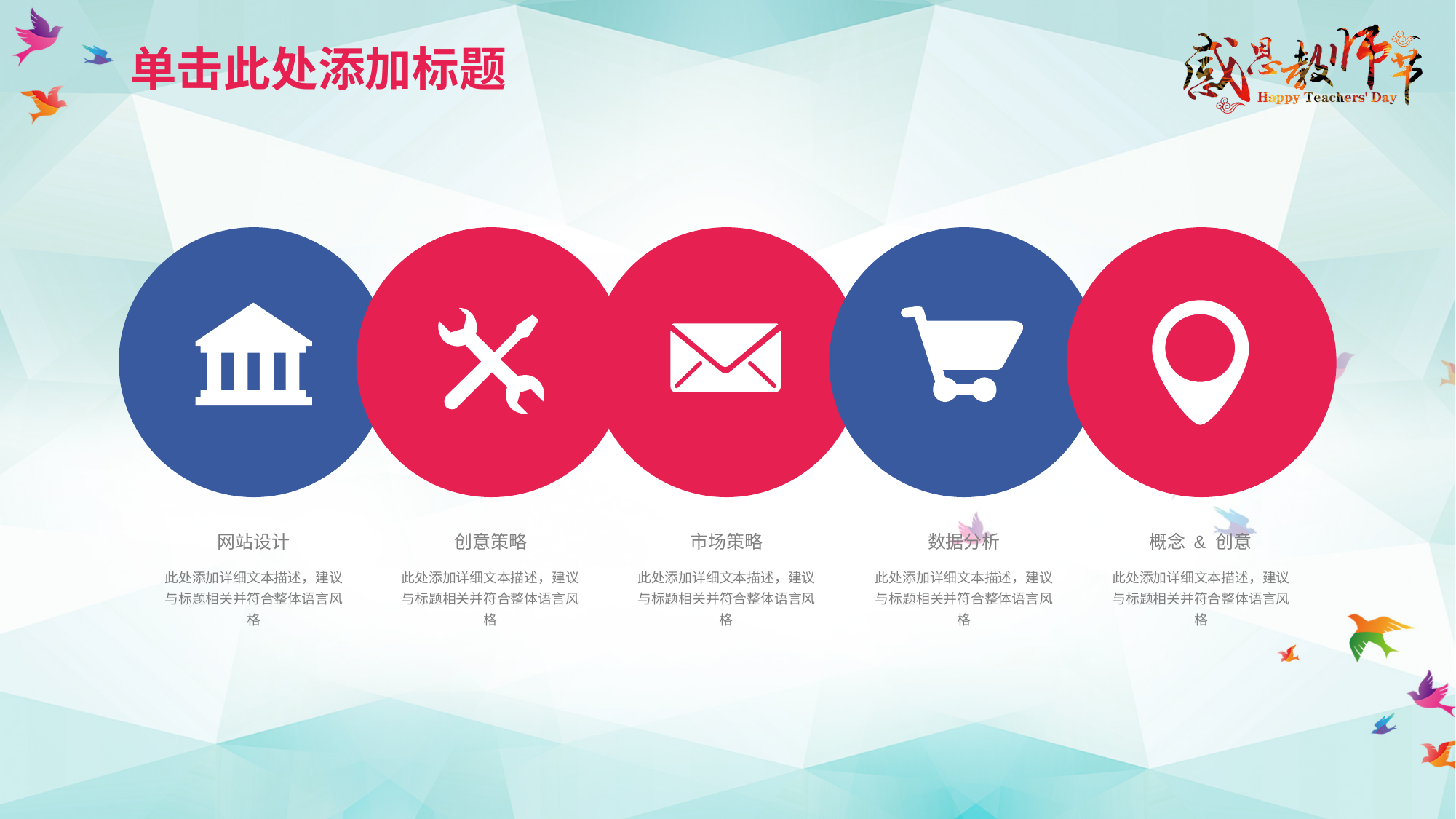

# 单击此处添加标题

网站设计
创意策略
市场策略
数据分析
概念 & 创意
此处添加详细文本描述，建议与标题相关并符合整体语言风格
此处添加详细文本描述，建议与标题相关并符合整体语言风格
此处添加详细文本描述，建议与标题相关并符合整体语言风格
此处添加详细文本描述，建议与标题相关并符合整体语言风格
此处添加详细文本描述，建议与标题相关并符合整体语言风格